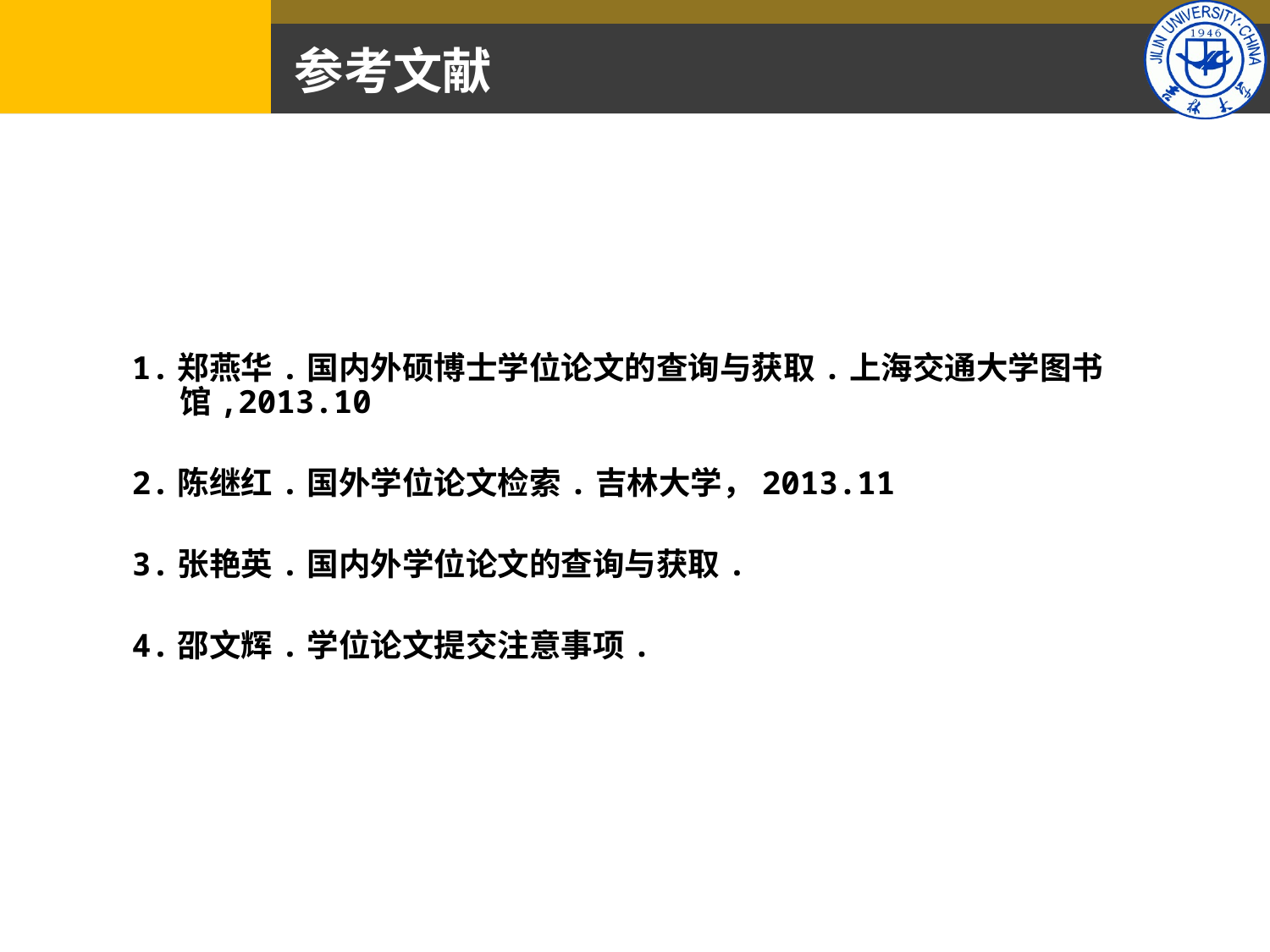

# 参考文献
1.郑燕华.国内外硕博士学位论文的查询与获取.上海交通大学图书馆,2013.10

2.陈继红.国外学位论文检索.吉林大学，2013.11

3.张艳英.国内外学位论文的查询与获取.

4.邵文辉.学位论文提交注意事项.